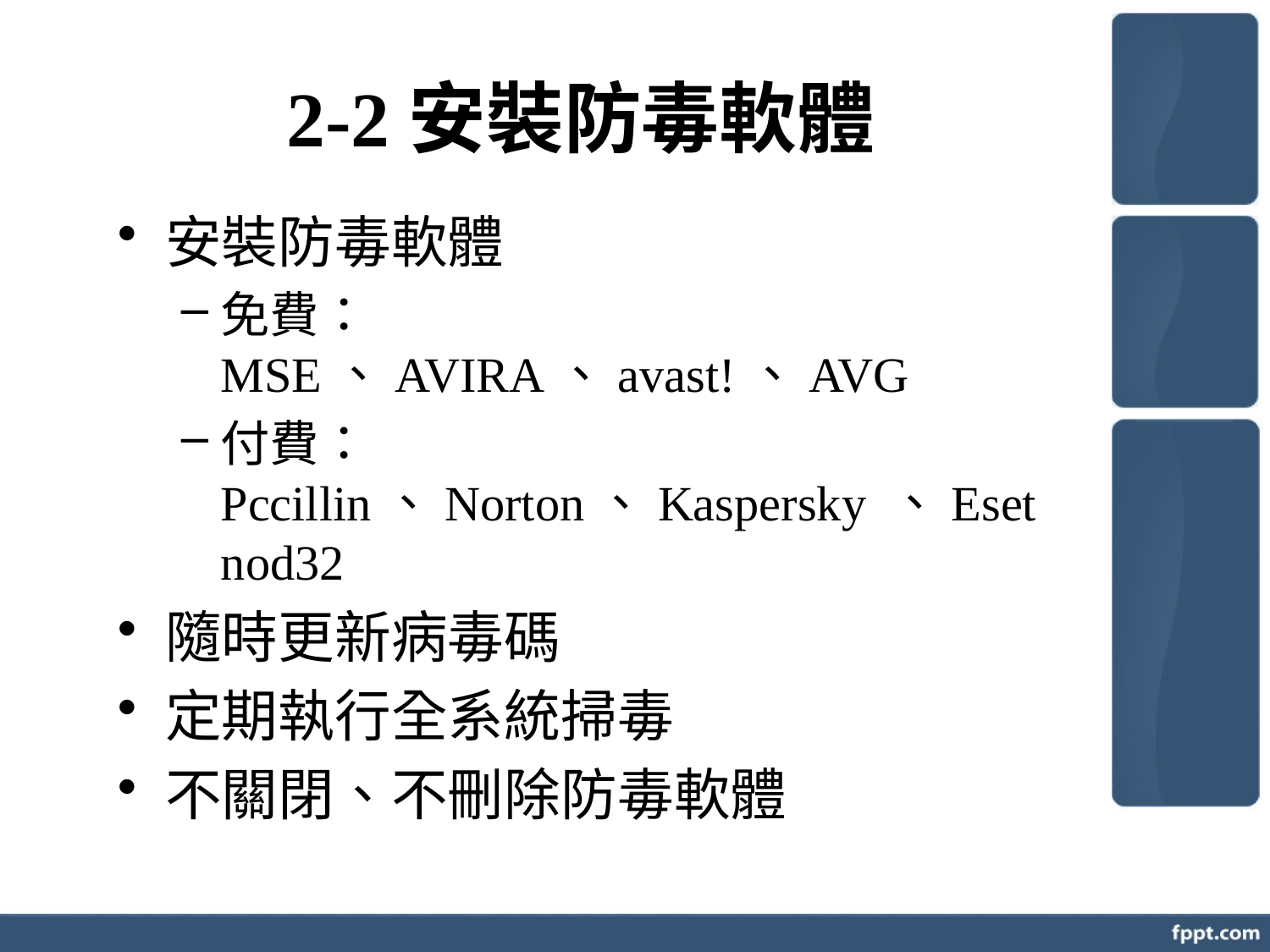

# 2-2安裝防毒軟體
安裝防毒軟體
免費：MSE、AVIRA、avast!、AVG
付費：Pccillin、Norton、Kaspersky 、Eset nod32
隨時更新病毒碼
定期執行全系統掃毒
不關閉、不刪除防毒軟體